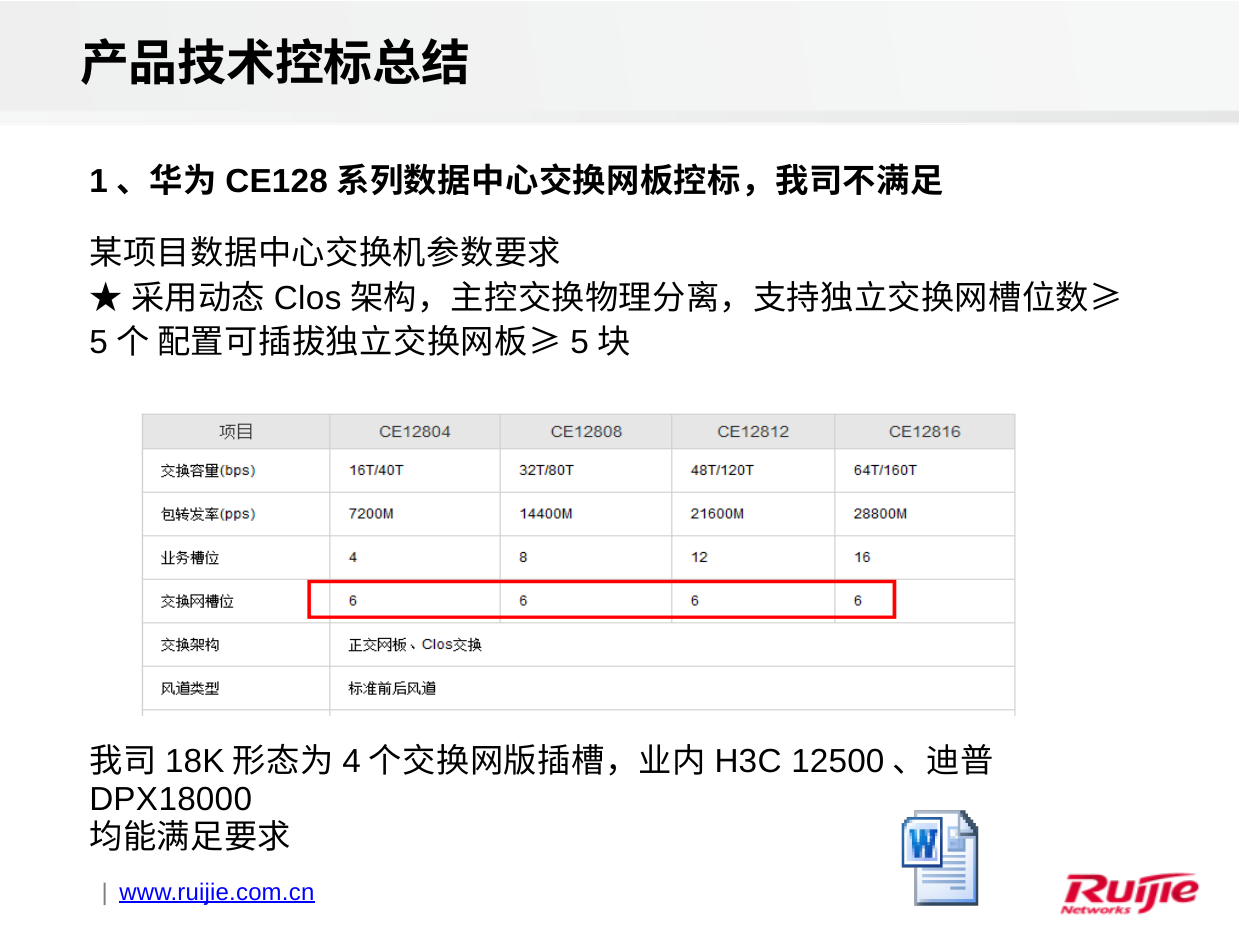

# 产品技术控标总结
1、华为CE128系列数据中心交换网板控标，我司不满足

某项目数据中心交换机参数要求
★采用动态Clos架构，主控交换物理分离，支持独立交换网槽位数≥5个 配置可插拔独立交换网板≥5块

我司18K形态为4个交换网版插槽，业内H3C 12500、迪普DPX18000
均能满足要求

| www.ruijie.com.cn